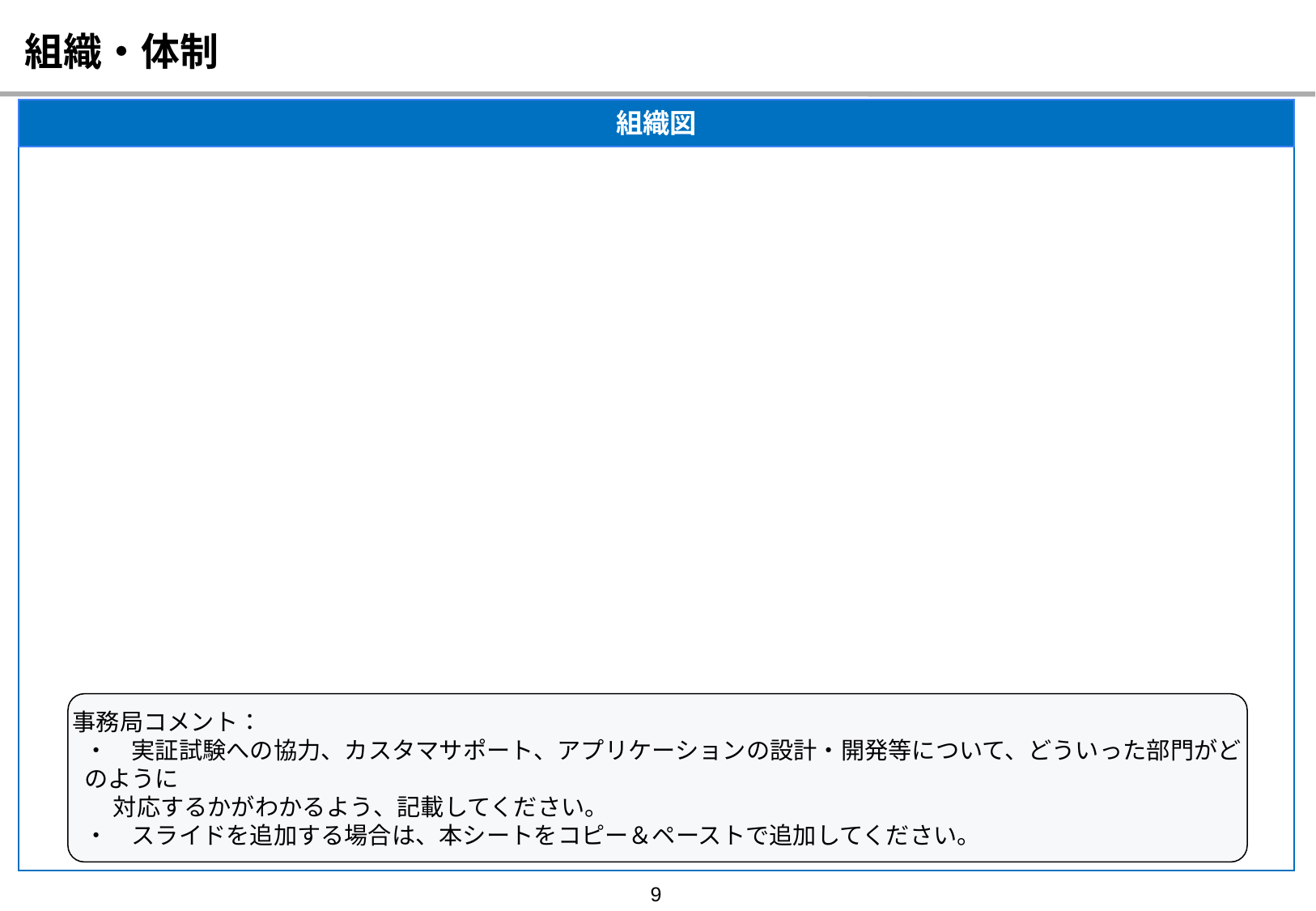

# 組織・体制
組織図

事務局コメント：
・　実証試験への協力、カスタマサポート、アプリケーションの設計・開発等について、どういった部門がどのように
　 対応するかがわかるよう、記載してください。
・　スライドを追加する場合は、本シートをコピー＆ペーストで追加してください。